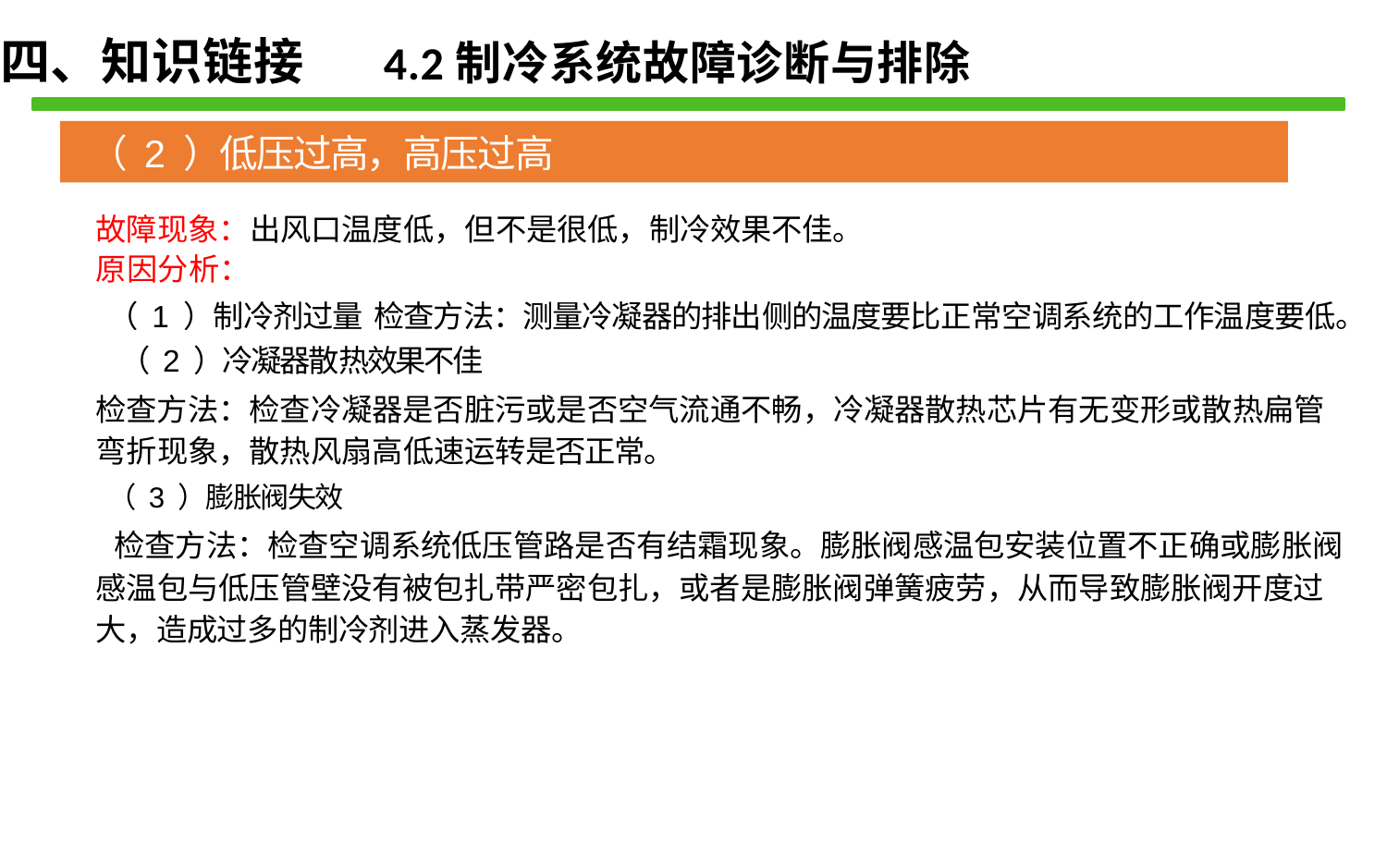

四、知识链接     4.2制冷系统故障诊断与排除

（ 2 ）低压过高，高压过高

故障现象：出风口温度低，但不是很低，制冷效果不佳。
原因分析：
（ 1 ）制冷剂过量  检查方法：测量冷凝器的排出侧的温度要比正常空调系统的工作温度要低。
（ 2 ）冷凝器散热效果不佳
检查方法：检查冷凝器是否脏污或是否空气流通不畅，冷凝器散热芯片有无变形或散热扁管弯折现象，散热风扇高低速运转是否正常。
（ 3 ）膨胀阀失效
检查方法：检查空调系统低压管路是否有结霜现象。膨胀阀感温包安装位置不正确或膨胀阀感温包与低压管壁没有被包扎带严密包扎，或者是膨胀阀弹簧疲劳，从而导致膨胀阀开度过  大，造成过多的制冷剂进入蒸发器。